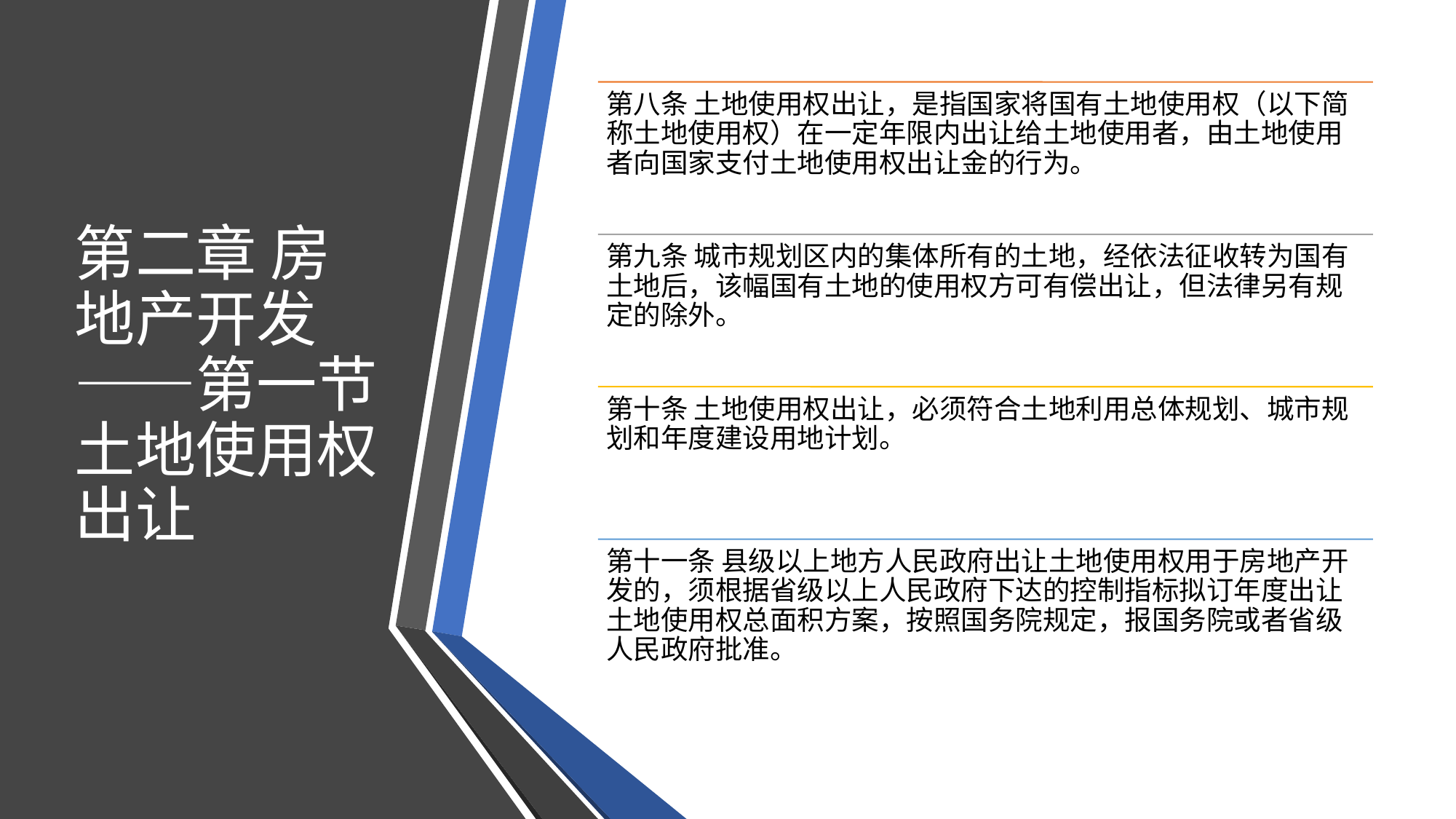

# 第二章 房地产开发——第一节 土地使用权出让
第八条 土地使用权出让，是指国家将国有土地使用权（以下简称土地使用权）在一定年限内出让给土地使用者，由土地使用者向国家支付土地使用权出让金的行为。
第九条 城市规划区内的集体所有的土地，经依法征收转为国有土地后，该幅国有土地的使用权方可有偿出让，但法律另有规定的除外。
第十条 土地使用权出让，必须符合土地利用总体规划、城市规划和年度建设用地计划。
第十一条 县级以上地方人民政府出让土地使用权用于房地产开发的，须根据省级以上人民政府下达的控制指标拟订年度出让土地使用权总面积方案，按照国务院规定，报国务院或者省级人民政府批准。